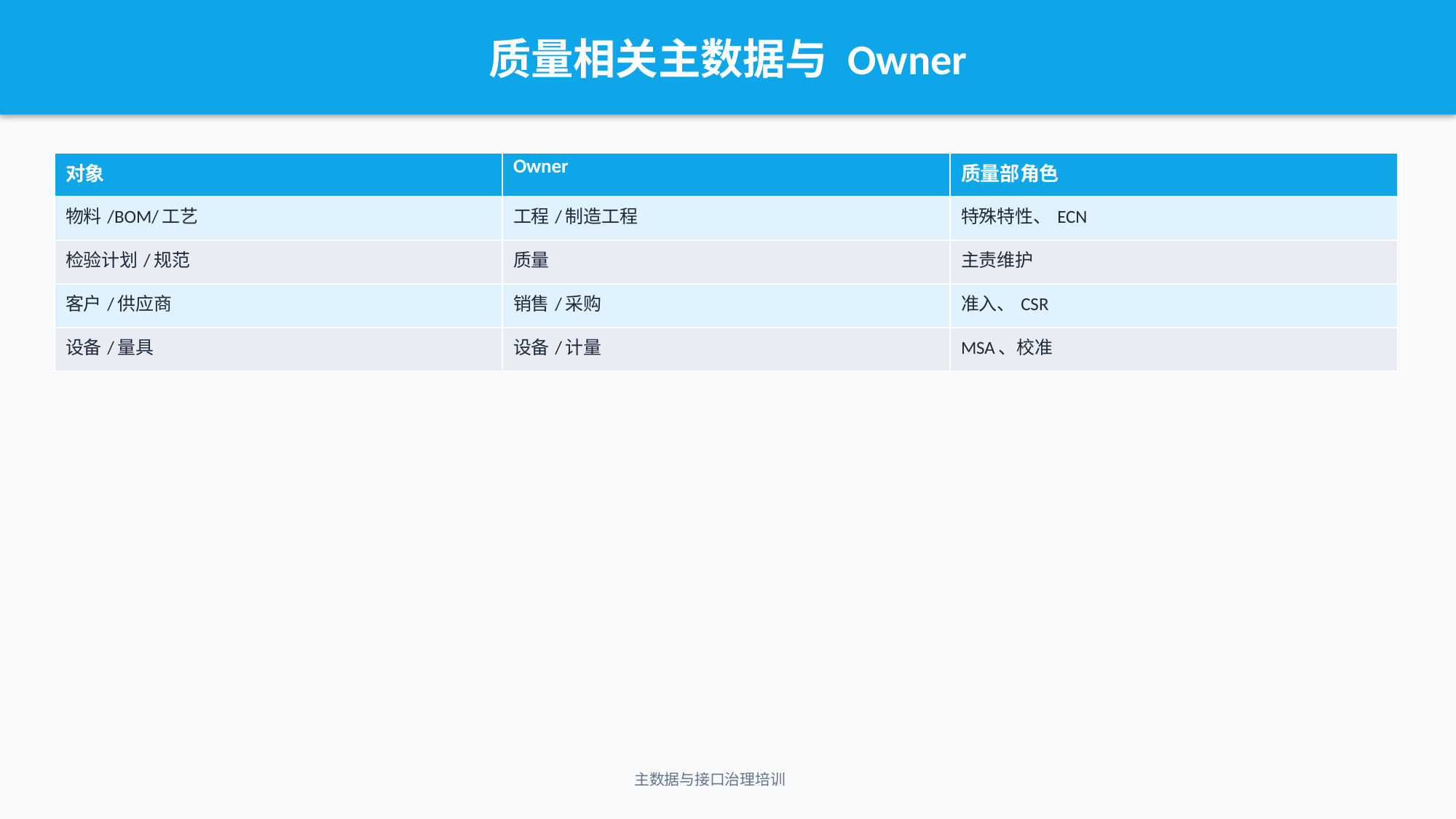

质量相关主数据与 Owner
| 对象 | Owner | 质量部角色 |
| --- | --- | --- |
| 物料/BOM/工艺 | 工程/制造工程 | 特殊特性、ECN |
| 检验计划/规范 | 质量 | 主责维护 |
| 客户/供应商 | 销售/采购 | 准入、CSR |
| 设备/量具 | 设备/计量 | MSA、校准 |
主数据与接口治理培训